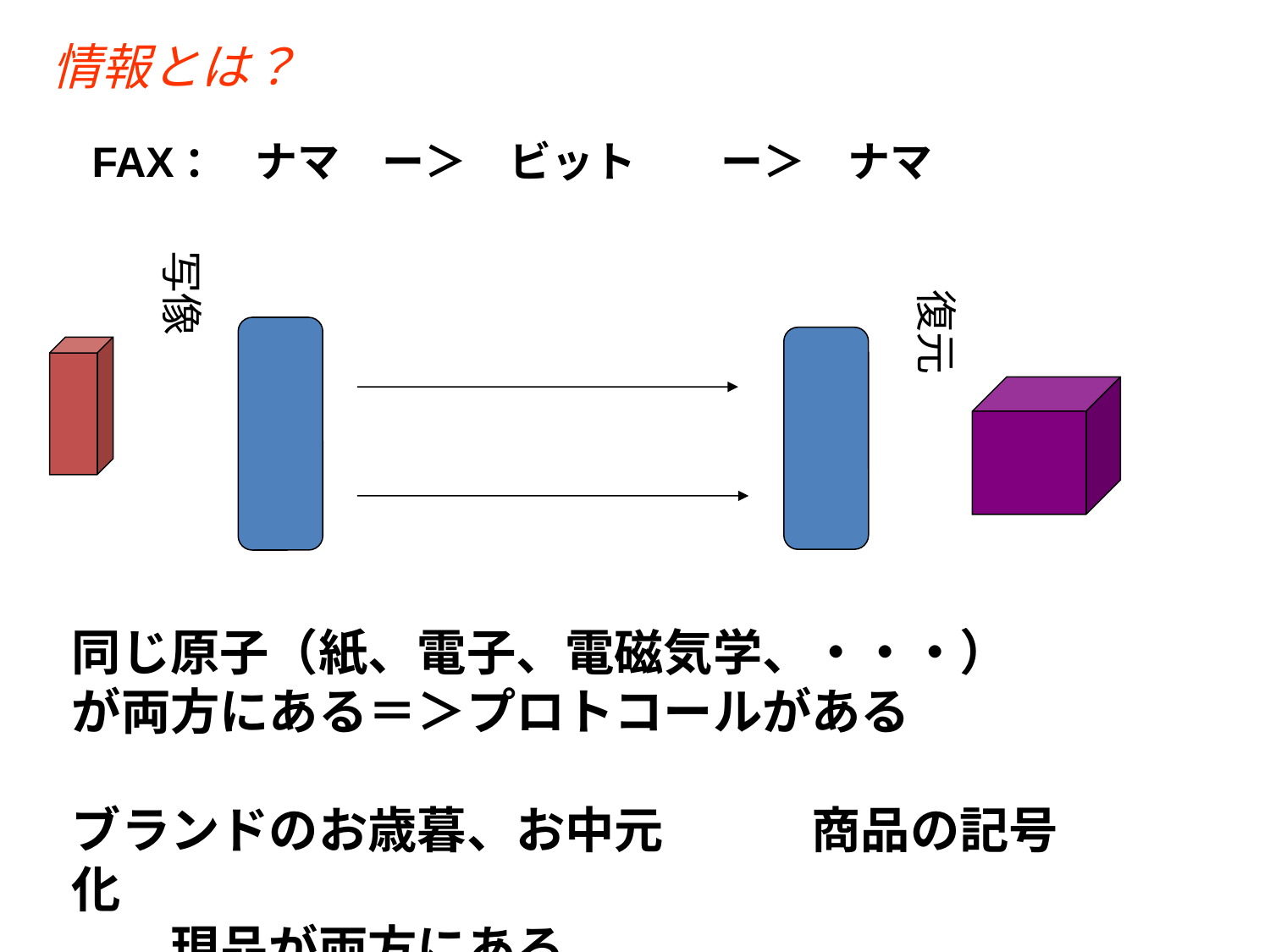

情報とは？

FAX：   ナマ　ー＞　ビット　　ー＞　ナマ
写像
復元

同じ原子（紙、電子、電磁気学、・・・）
が両方にある＝＞プロトコールがある

ブランドのお歳暮、お中元　　　商品の記号化
　　現品が両方にある